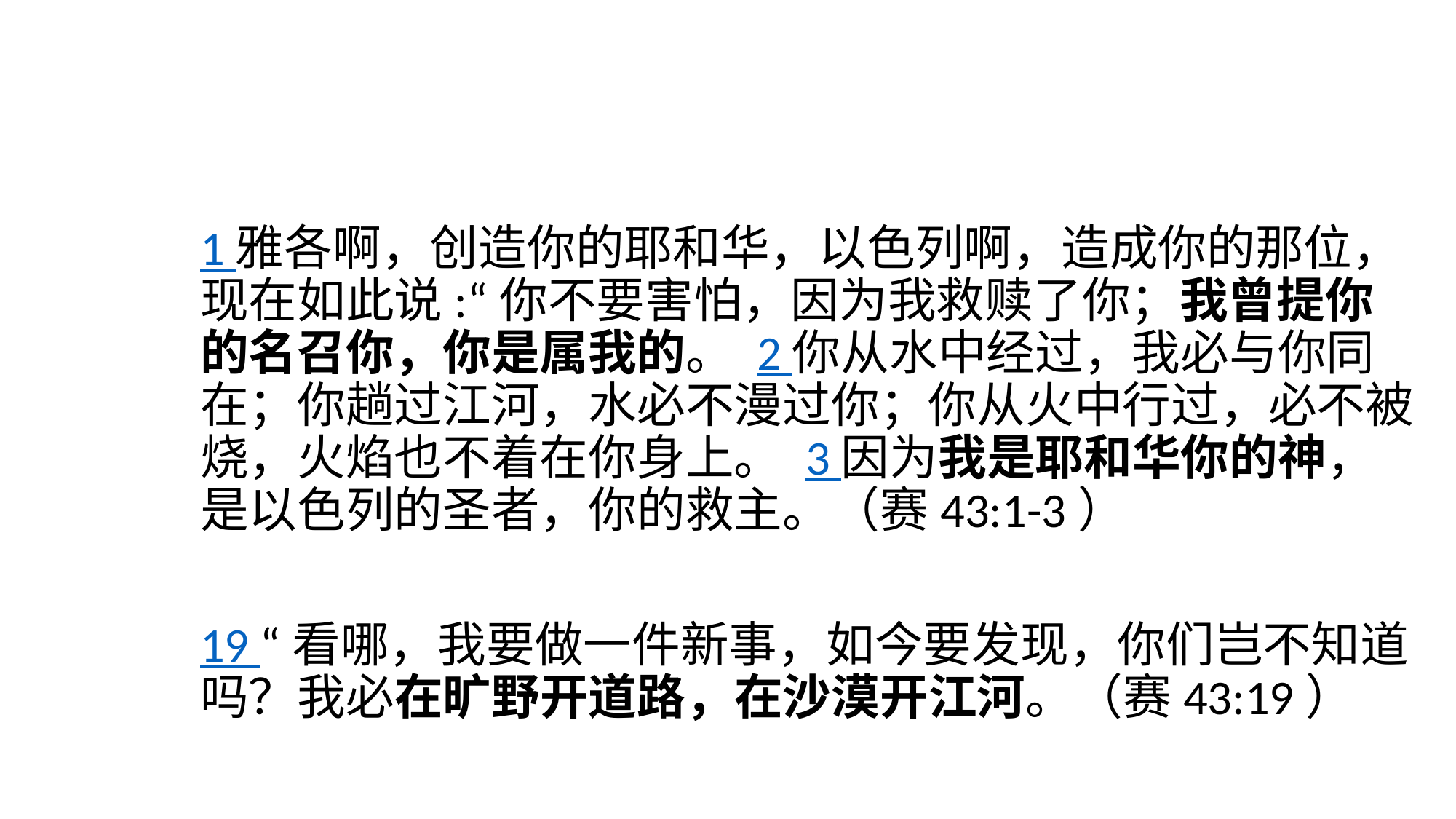

#
1 雅各啊，创造你的耶和华，以色列啊，造成你的那位，现在如此说:“你不要害怕，因为我救赎了你；我曾提你的名召你，你是属我的。 2 你从水中经过，我必与你同在；你趟过江河，水必不漫过你；你从火中行过，必不被烧，火焰也不着在你身上。 3 因为我是耶和华你的神，是以色列的圣者，你的救主。（赛43:1-3）

19 “看哪，我要做一件新事，如今要发现，你们岂不知道吗？我必在旷野开道路，在沙漠开江河。（赛43:19）